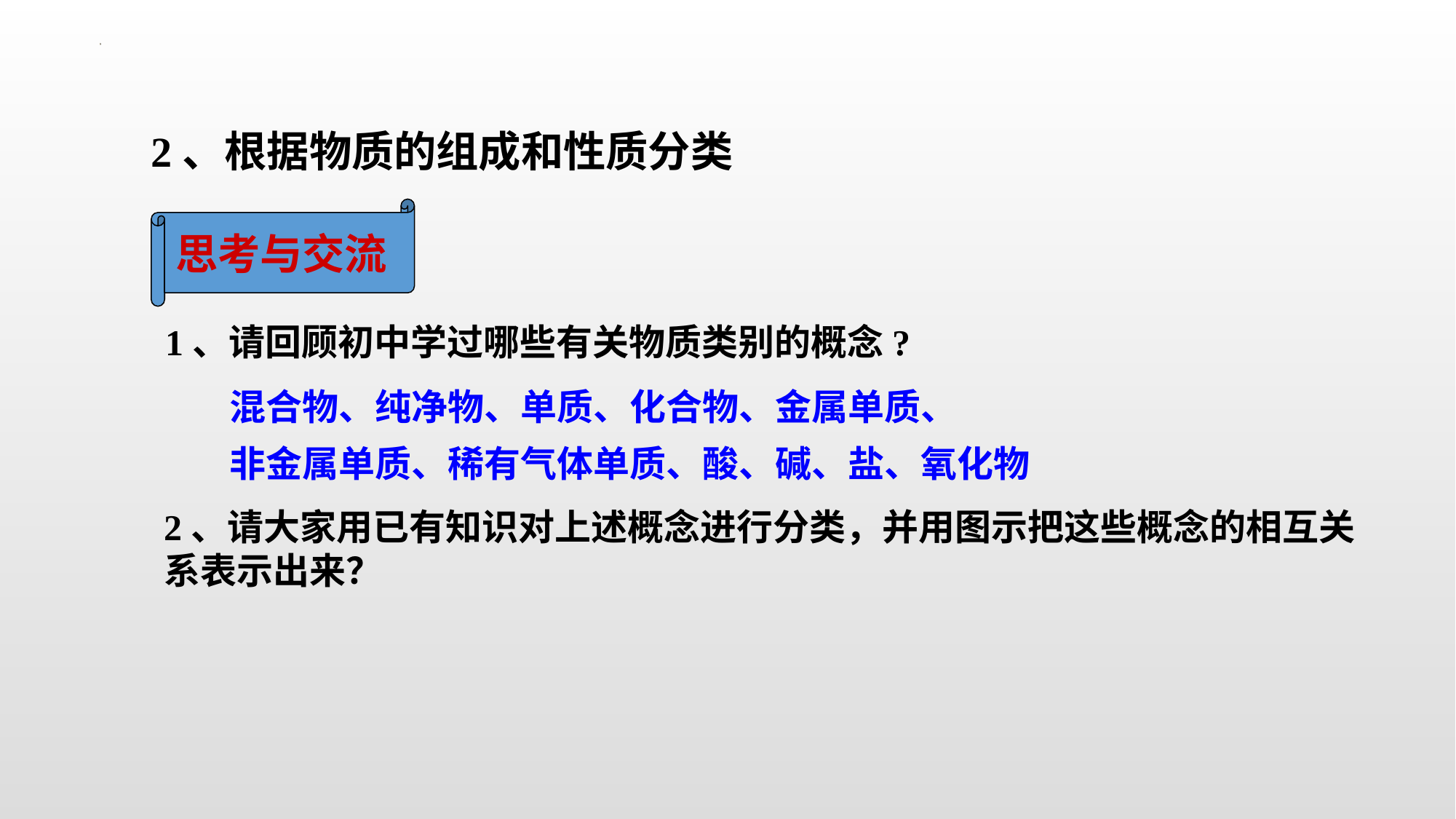

2、根据物质的组成和性质分类

思考与交流

1、请回顾初中学过哪些有关物质类别的概念?
混合物、纯净物、单质、化合物、金属单质、
非金属单质、稀有气体单质、酸、碱、盐、氧化物
2、请大家用已有知识对上述概念进行分类，并用图示把这些概念的相互关系表示出来？